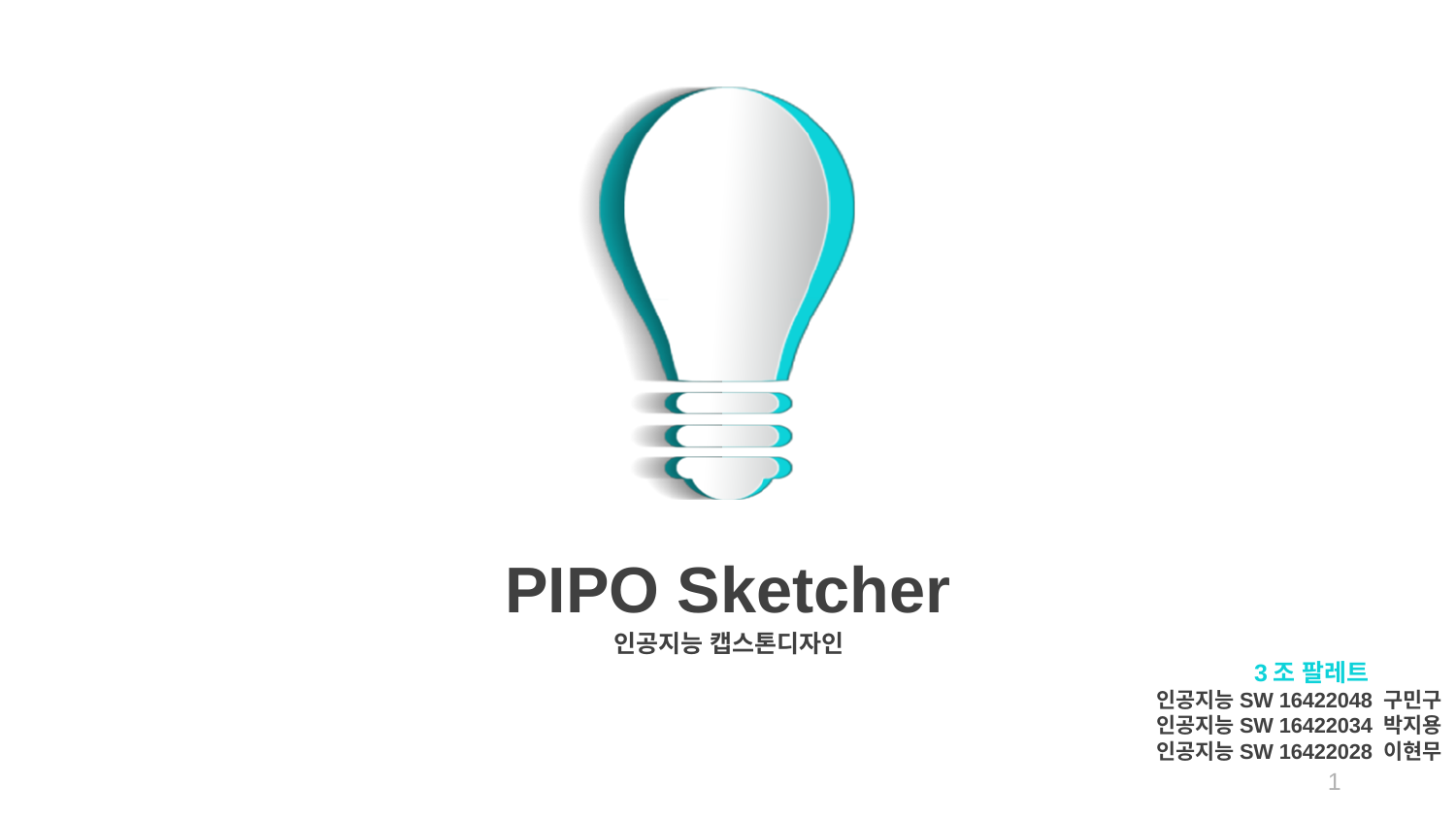

# PIPO Sketcher
인공지능 캡스톤디자인
                                           						3조 팔레트
인공지능SW 16422048 구민구
인공지능SW 16422034 박지용
인공지능SW 16422028 이현무
1